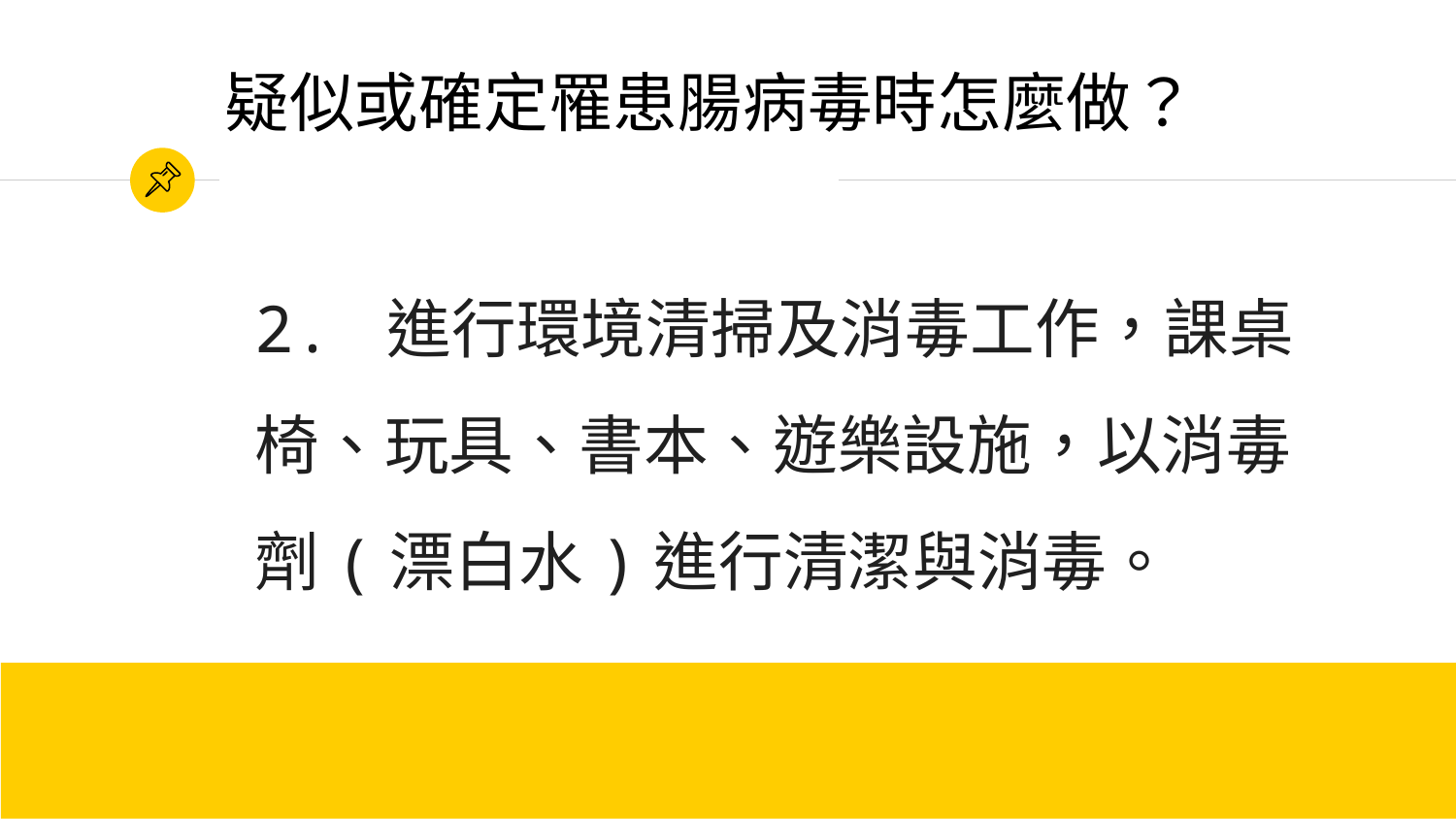

# 疑似或確定罹患腸病毒時怎麼做？

2. 進行環境清掃及消毒工作，課桌椅、玩具、書本、遊樂設施，以消毒劑(漂白水)進行清潔與消毒。